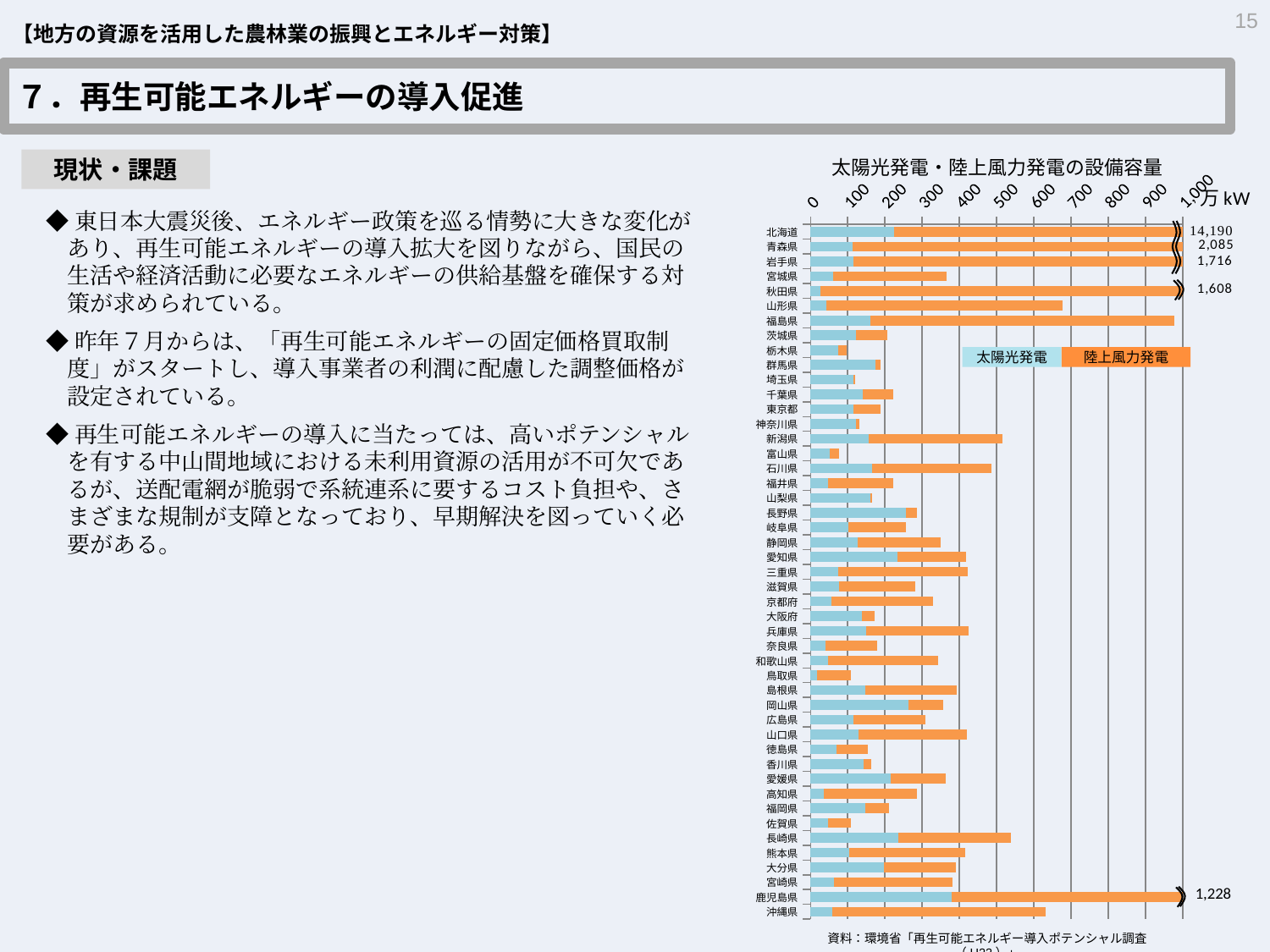

【地方の資源を活用した農林業の振興とエネルギー対策】
15
７．再生可能エネルギーの導入促進
太陽光発電・陸上風力発電の設備容量
現状・課題

### Chart

| Category | 太陽光発電 | 陸上風力発電 |
|---|---|---|
| 北海道 | 224.82000000000087 | 13966.0 |
| 青森県 | 113.85 | 1971.0 |
| 岩手県 | 115.8 | 1600.0 |
| 宮城県 | 59.96 | 305.0 |
| 秋田県 | 27.55 | 1580.0 |
| 山形県 | 43.58 | 633.0 |
| 福島県 | 160.82000000000087 | 816.0 |
| 茨城県 | 123.39 | 84.0 |
| 栃木県 | 74.89 | 22.0 |
| 群馬県 | 173.64 | 14.0 |
| 埼玉県 | 115.67999999999998 | 5.0 |
| 千葉県 | 140.0 | 83.0 |
| 東京都 | 115.31 | 74.0 |
| 神奈川県 | 121.93 | 10.0 |
| 新潟県 | 156.20999999999998 | 360.0 |
| 富山県 | 50.73000000000001 | 26.0 |
| 石川県 | 164.48000000000027 | 321.0 |
| 福井県 | 47.61 | 175.0 |
| 山梨県 | 161.8 | 4.0 |
| 長野県 | 256.82 | 30.0 |
| 岐阜県 | 100.96000000000002 | 156.0 |
| 静岡県 | 127.36 | 222.0 |
| 愛知県 | 234.41 | 184.0 |
| 三重県 | 74.38 | 347.0 |
| 滋賀県 | 75.75 | 205.0 |
| 京都府 | 57.18 | 272.0 |
| 大阪府 | 137.17 | 34.0 |
| 兵庫県 | 149.07 | 276.0 |
| 奈良県 | 41.15 | 139.0 |
| 和歌山県 | 47.65 | 295.0 |
| 鳥取県 | 16.57 | 93.0 |
| 島根県 | 148.17 | 245.0 |
| 岡山県 | 263.97 | 92.0 |
| 広島県 | 115.46000000000002 | 193.0 |
| 山口県 | 130.06 | 290.0 |
| 徳島県 | 69.98 | 85.0 |
| 香川県 | 141.87 | 22.0 |
| 愛媛県 | 215.35000000000107 | 147.0 |
| 高知県 | 36.849999999999994 | 249.0 |
| 福岡県 | 146.2 | 64.0 |
| 佐賀県 | 47.66000000000001 | 60.0 |
| 長崎県 | 235.89000000000001 | 303.0 |
| 熊本県 | 105.01 | 311.0 |
| 大分県 | 197.55 | 192.0 |
| 宮崎県 | 62.18 | 319.0 |
| 鹿児島県 | 378.9699999999997 | 849.0 |
| 沖縄県 | 58.379999999999995 | 574.0 |
◆東日本大震災後、エネルギー政策を巡る情勢に大きな変化があり、再生可能エネルギーの導入拡大を図りながら、国民の生活や経済活動に必要なエネルギーの供給基盤を確保する対策が求められている。
◆昨年７月からは、「再生可能エネルギーの固定価格買取制度」がスタートし、導入事業者の利潤に配慮した調整価格が設定されている。
◆再生可能エネルギーの導入に当たっては、高いポテンシャルを有する中山間地域における未利用資源の活用が不可欠であるが、送配電網が脆弱で系統連系に要するコスト負担や、さまざまな規制が支障となっており、早期解決を図っていく必要がある。
太陽光発電
陸上風力発電
資料：環境省「再生可能エネルギー導入ポテンシャル調査（H23）」